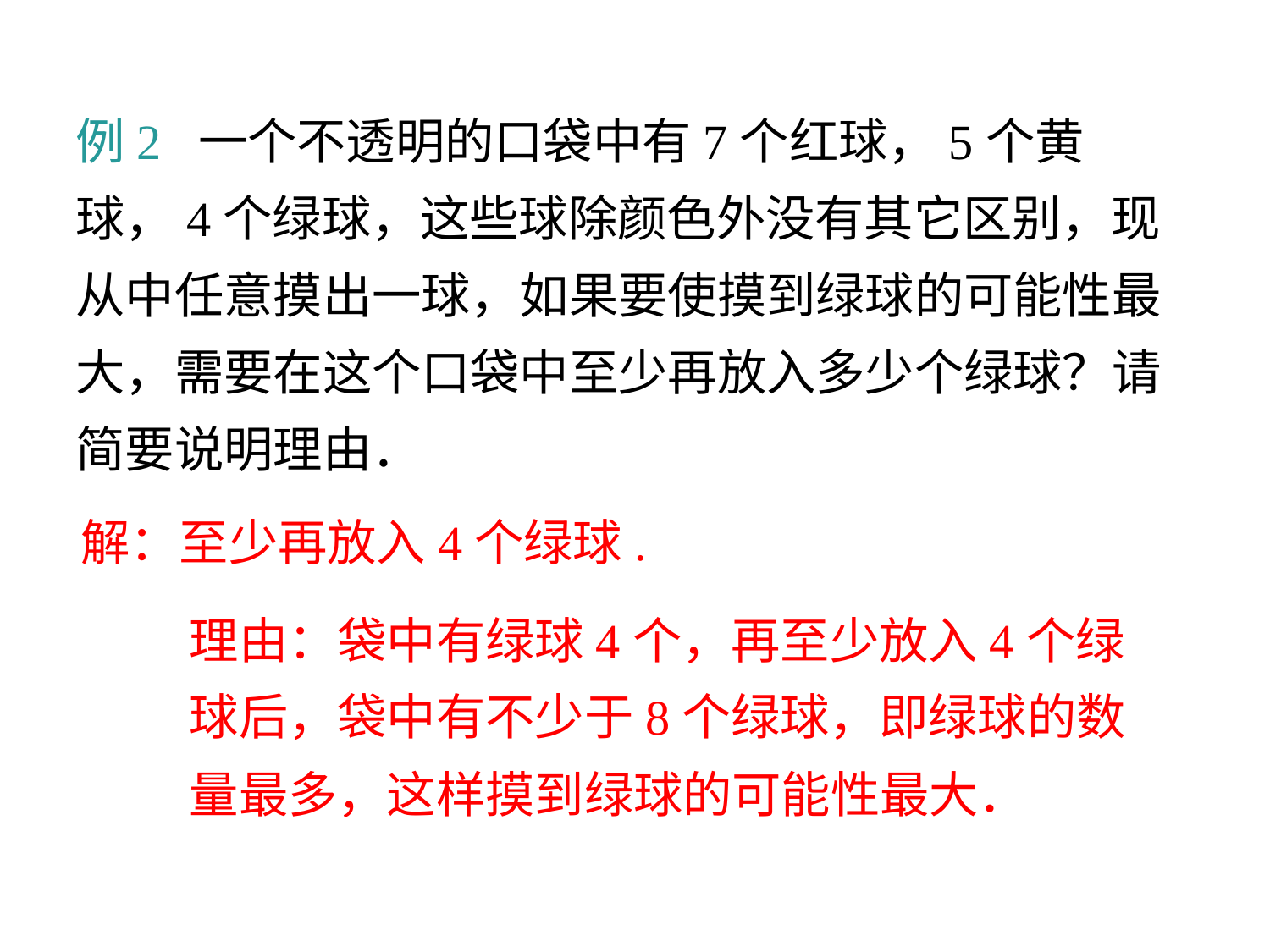

例2  一个不透明的口袋中有7个红球，5个黄球，4个绿球，这些球除颜色外没有其它区别，现从中任意摸出一球，如果要使摸到绿球的可能性最大，需要在这个口袋中至少再放入多少个绿球？请简要说明理由．
解：至少再放入4个绿球.
理由：袋中有绿球4个，再至少放入4个绿球后，袋中有不少于8个绿球，即绿球的数量最多，这样摸到绿球的可能性最大．